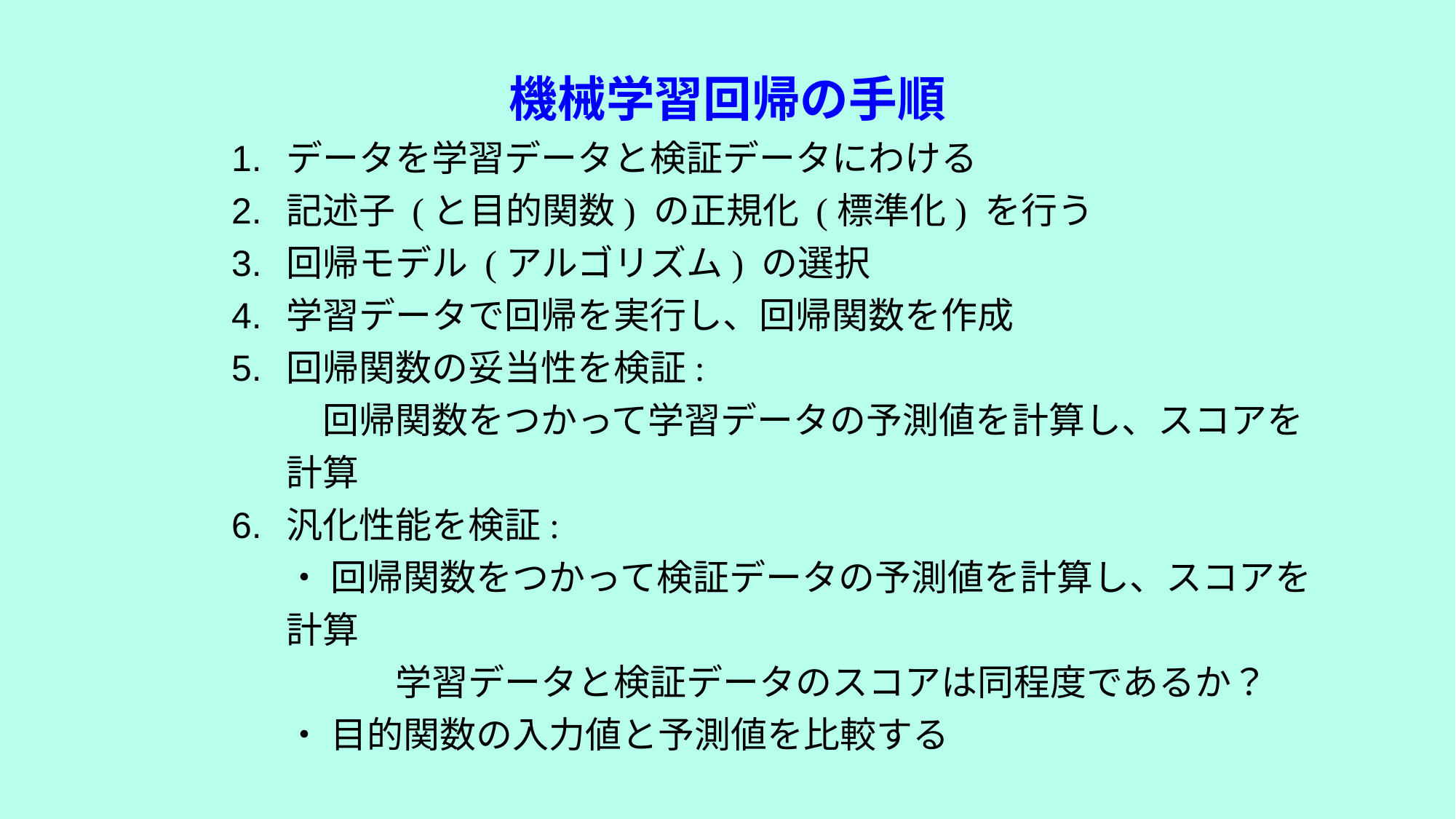

機械学習回帰の手順
データを学習データと検証データにわける
記述子 (と目的関数) の正規化 (標準化) を行う
回帰モデル (アルゴリズム) の選択
学習データで回帰を実行し、回帰関数を作成
回帰関数の妥当性を検証:
　回帰関数をつかって学習データの予測値を計算し、スコアを計算
汎化性能を検証:
・ 回帰関数をつかって検証データの予測値を計算し、スコアを計算
　　　学習データと検証データのスコアは同程度であるか？
・ 目的関数の入力値と予測値を比較する